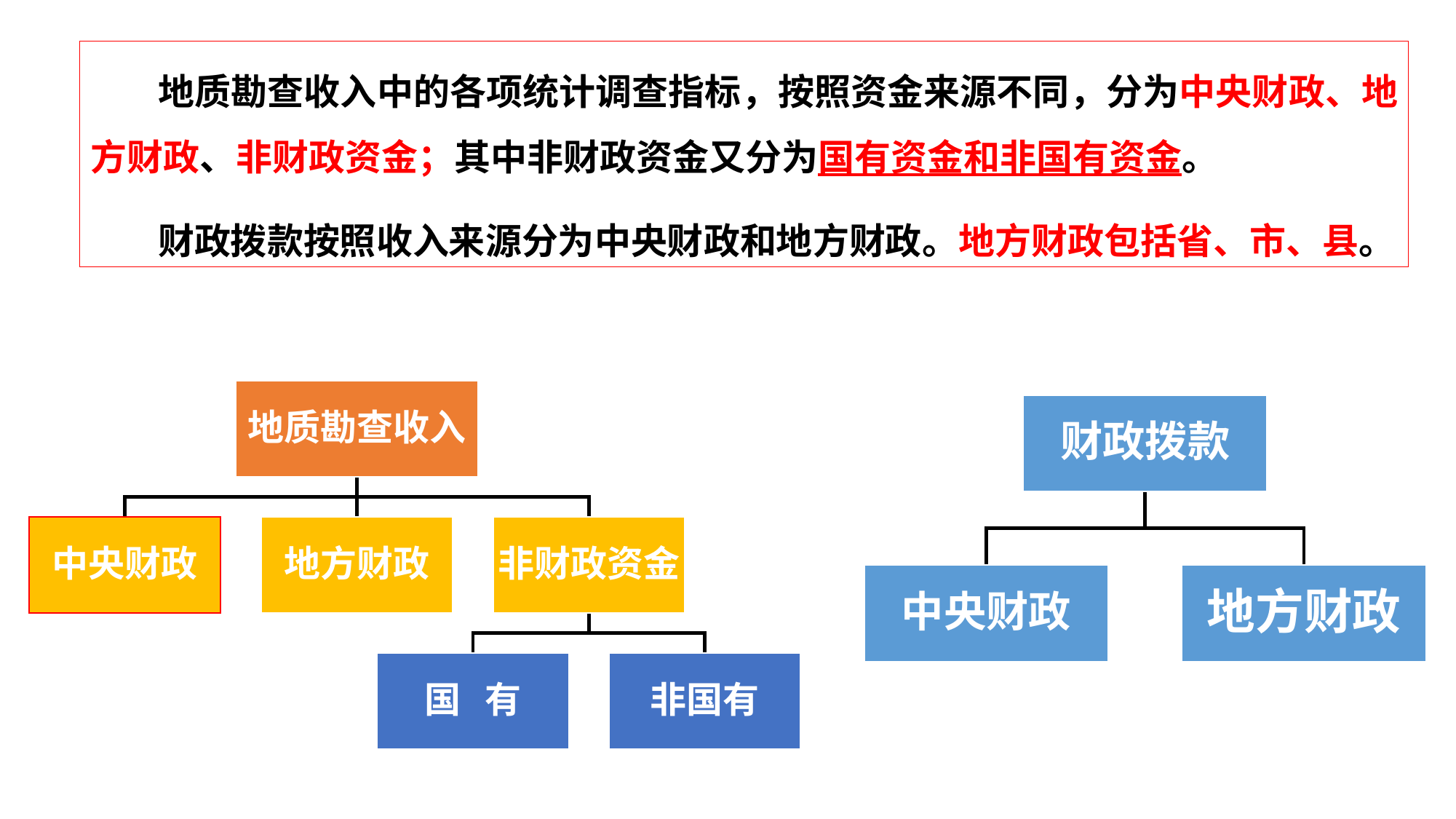

地质勘查收入中的各项统计调查指标，按照资金来源不同，分为中央财政、地方财政、非财政资金；其中非财政资金又分为国有资金和非国有资金。
  财政拨款按照收入来源分为中央财政和地方财政。地方财政包括省、市、县。
地质勘查收入
中央财政
地方财政
非财政资金
国   有
非国有
财政拨款
中央财政
地方财政